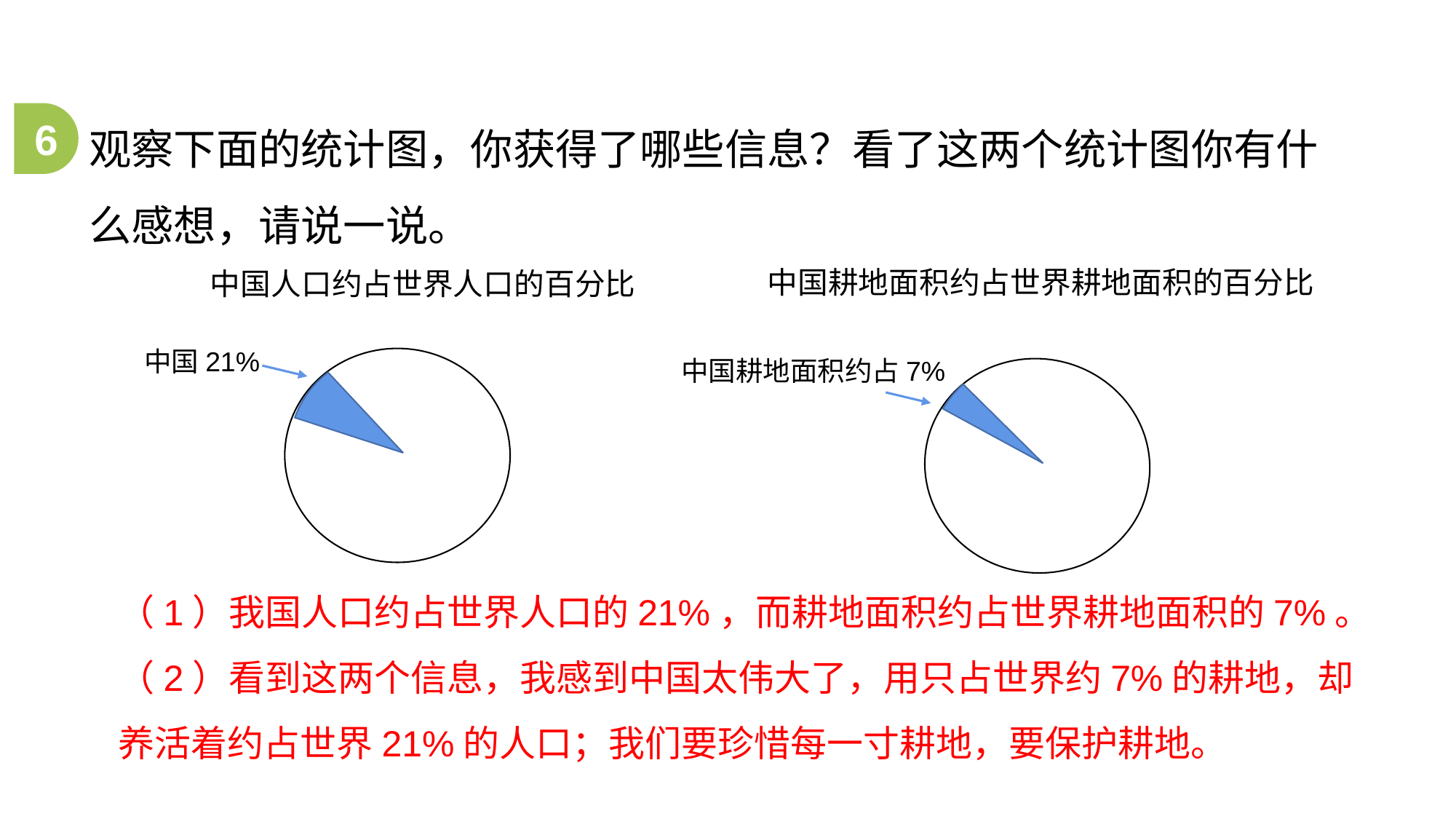

观察下面的统计图，你获得了哪些信息？看了这两个统计图你有什么感想，请说一说。
6
中国耕地面积约占世界耕地面积的百分比
中国人口约占世界人口的百分比
中国21%

中国耕地面积约占7%

（1）我国人口约占世界人口的21%，而耕地面积约占世界耕地面积的7%。（2）看到这两个信息，我感到中国太伟大了，用只占世界约7%的耕地，却养活着约占世界21%的人口；我们要珍惜每一寸耕地，要保护耕地。